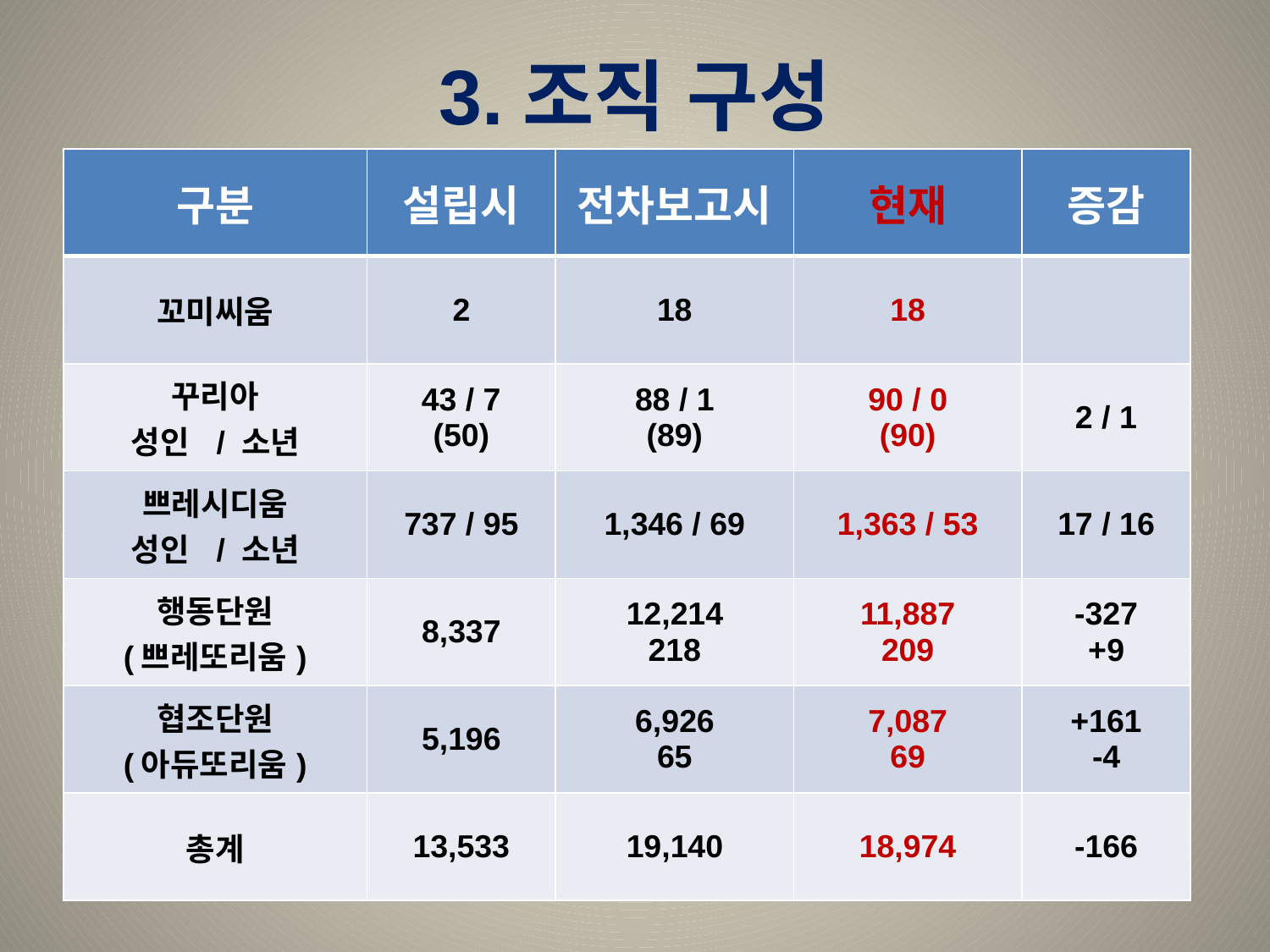

# 3.조직 구성
| 구분 | 설립시 | 전차보고시 | 현재 | 증감 |
| --- | --- | --- | --- | --- |
| 꼬미씨움 | 2 | 18 | 18 |  |
| 꾸리아 성인 / 소년 | 43 / 7 (50) | 88 / 1 (89) | 90 / 0 (90) | 2 / 1 |
| 쁘레시디움 성인 / 소년 | 737 / 95 | 1,346 / 69 | 1,363 / 53 | 17 / 16 |
| 행동단원 (쁘레또리움) | 8,337 | 12,214 218 | 11,887 209 | -327 +9 |
| 협조단원 (아듀또리움) | 5,196 | 6,926 65 | 7,087 69 | +161 -4 |
| 총계 | 13,533 | 19,140 | 18,974 | -166 |